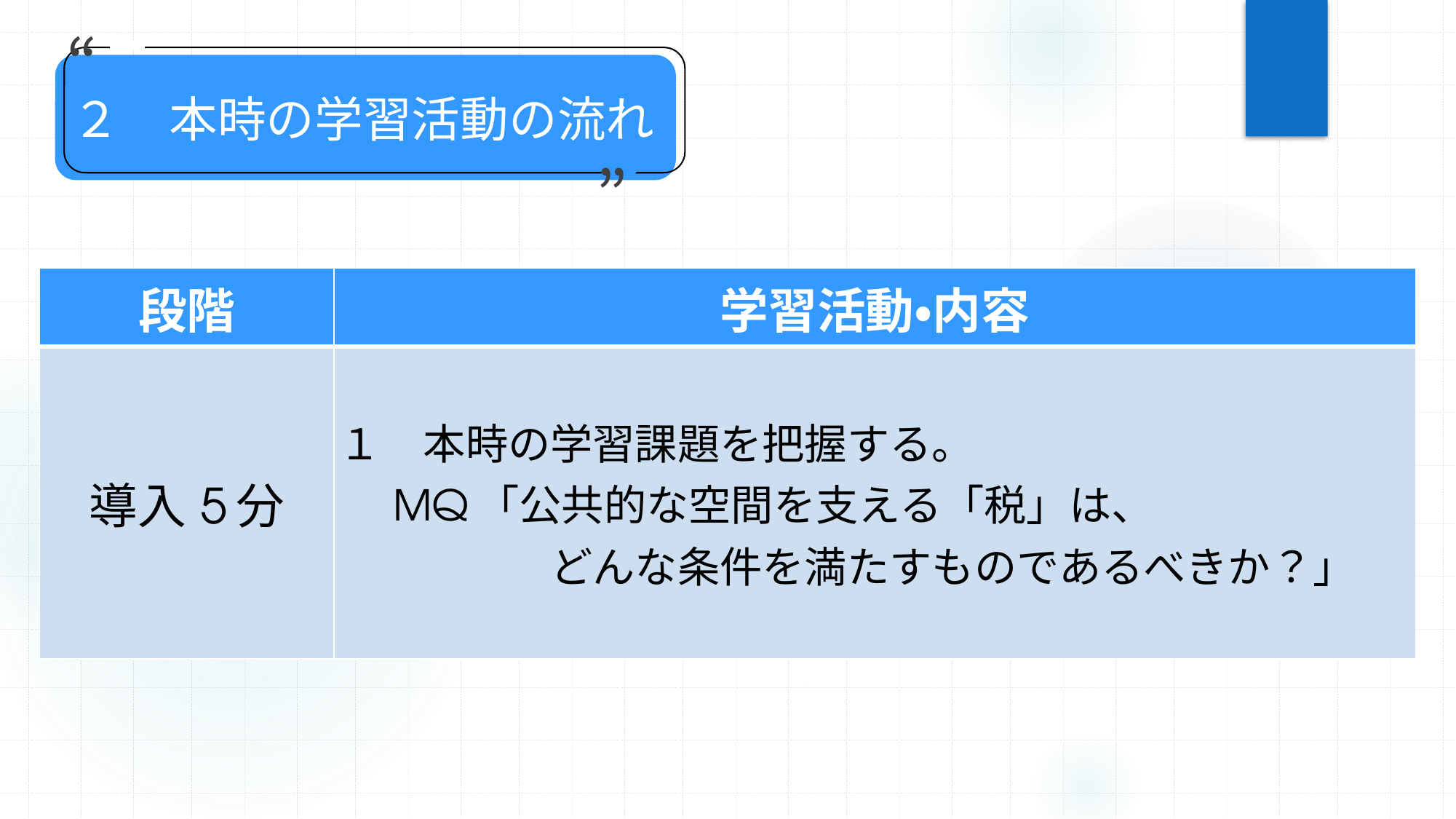

“

２　本時の学習活動の流れ

”

| 段階 | 学習活動・内容 |
| --- | --- |
| 導入5分 | １　本時の学習課題を把握する。 　MQ「公共的な空間を支える「税」は、 　　　　　どんな条件を満たすものであるべきか？」 |